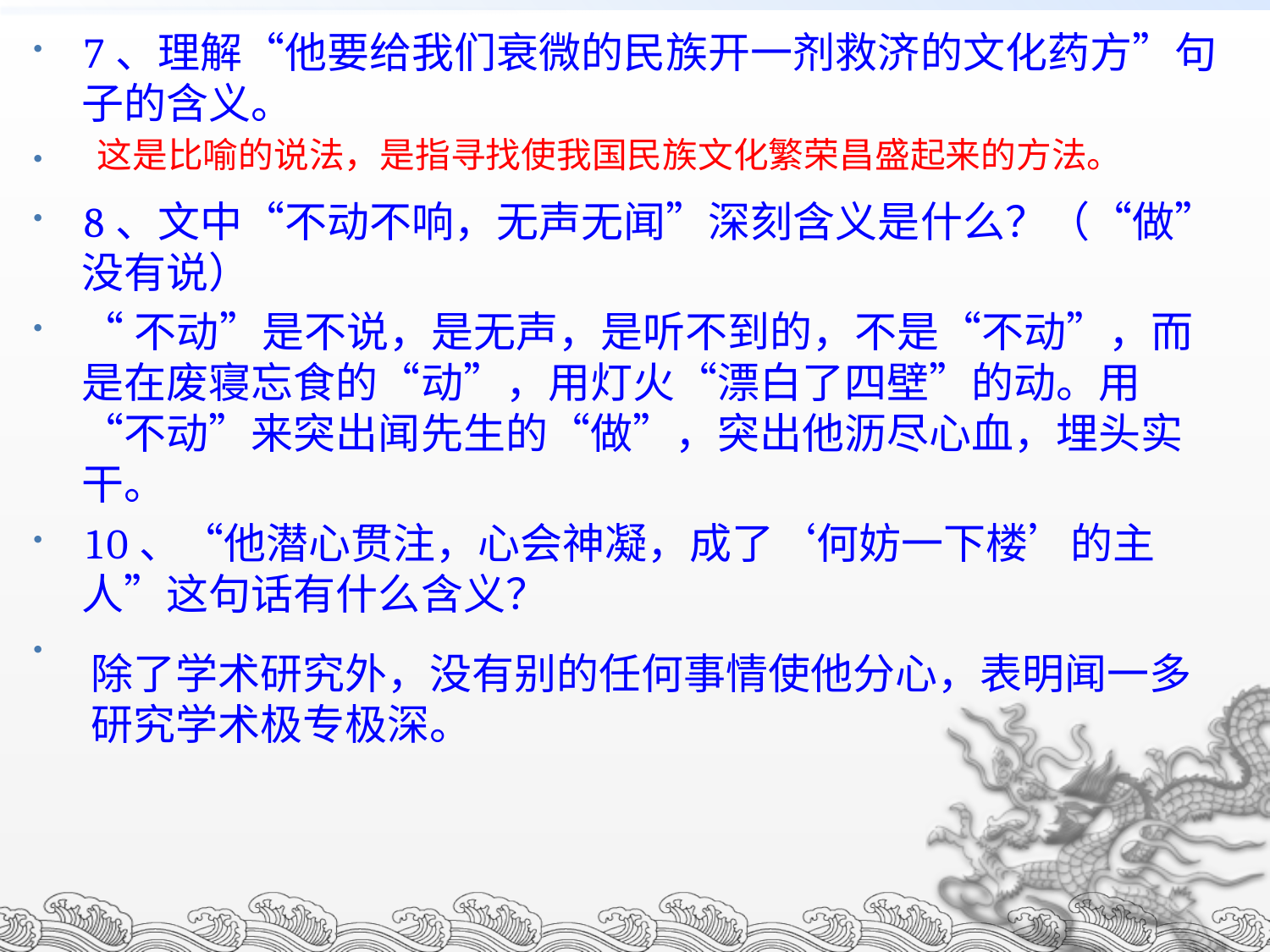

7、理解“他要给我们衰微的民族开一剂救济的文化药方”句子的含义。

8、文中“不动不响，无声无闻”深刻含义是什么？（“做”没有说）
“不动”是不说，是无声，是听不到的，不是“不动”，而是在废寝忘食的“动”，用灯火“漂白了四壁”的动。用“不动”来突出闻先生的“做”，突出他沥尽心血，埋头实干。
10、“他潜心贯注，心会神凝，成了‘何妨一下楼’的主人”这句话有什么含义？

这是比喻的说法，是指寻找使我国民族文化繁荣昌盛起来的方法。
除了学术研究外，没有别的任何事情使他分心，表明闻一多
研究学术极专极深。